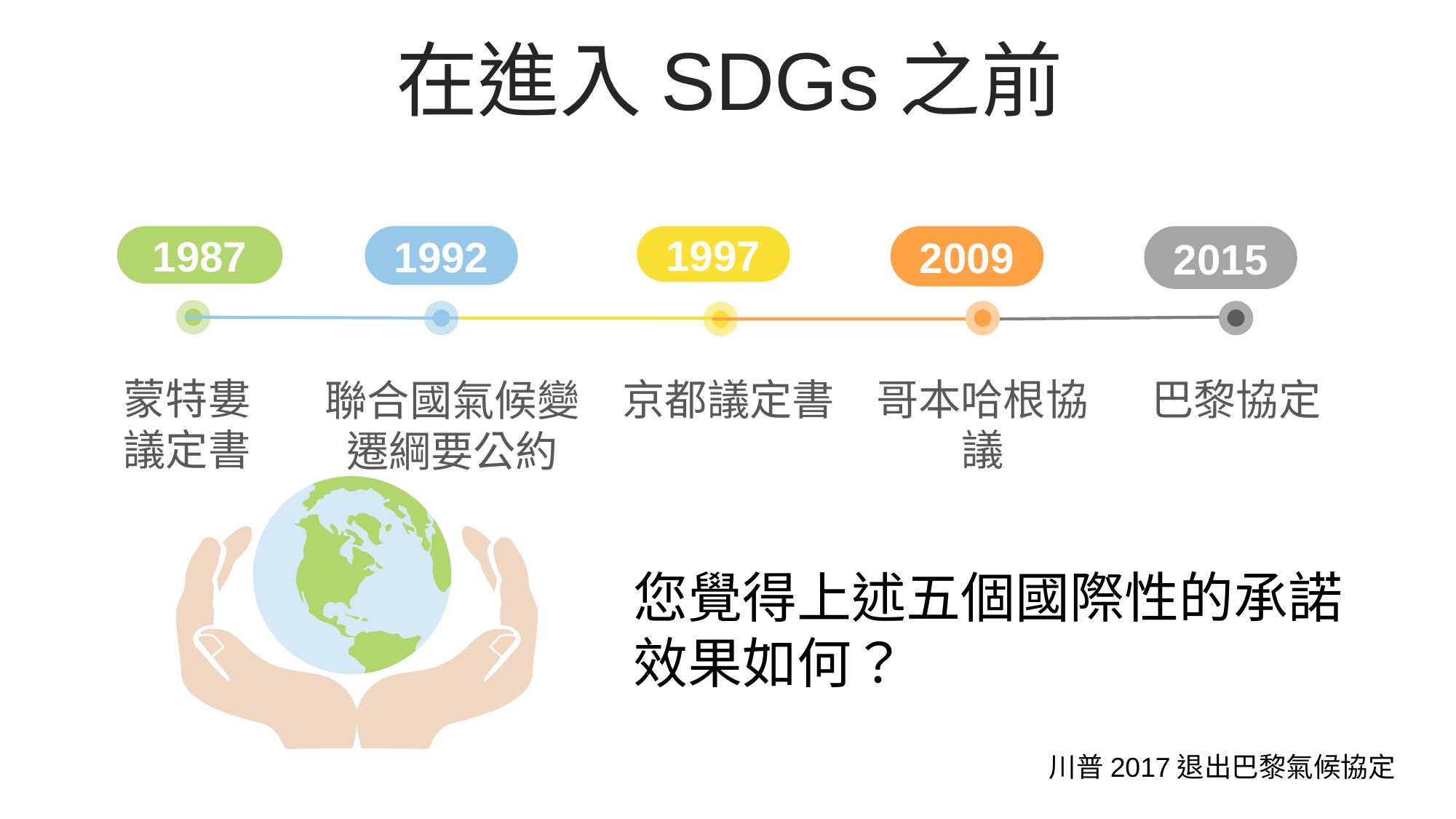

在進入SDGs之前
1992
1987
1997
2015
2009

蒙特婁
議定書
京都議定書
哥本哈根協議
巴黎協定
聯合國氣候變遷綱要公約

您覺得上述五個國際性的承諾
效果如何？
川普2017退出巴黎氣候協定